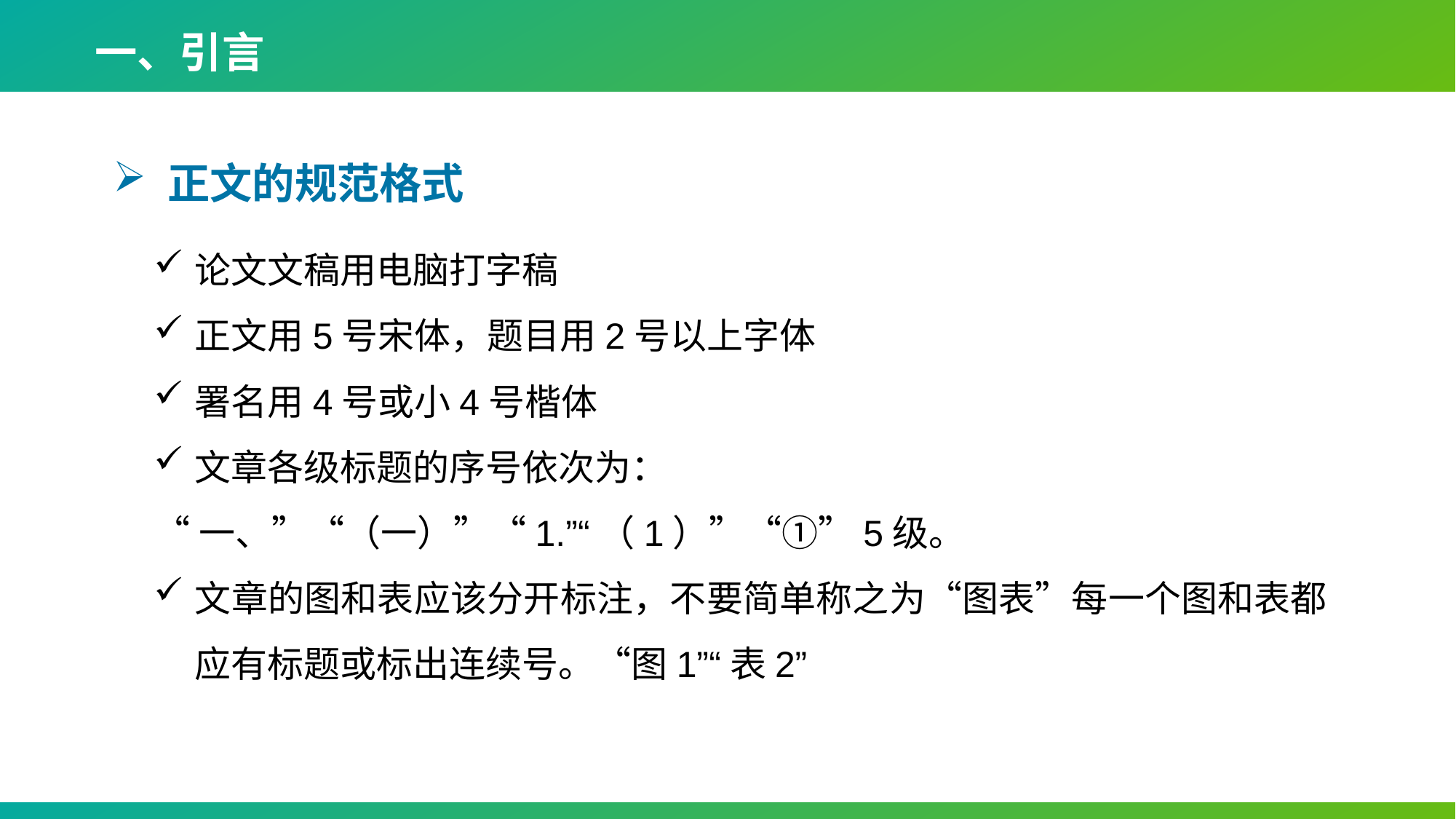

一、引言
正文的规范格式
论文文稿用电脑打字稿
正文用5号宋体，题目用2号以上字体
署名用4号或小4号楷体
文章各级标题的序号依次为：
“一、”“（一）”“1.”“（1）”“①”5级。
文章的图和表应该分开标注，不要简单称之为“图表”每一个图和表都应有标题或标出连续号。“图1”“表2”